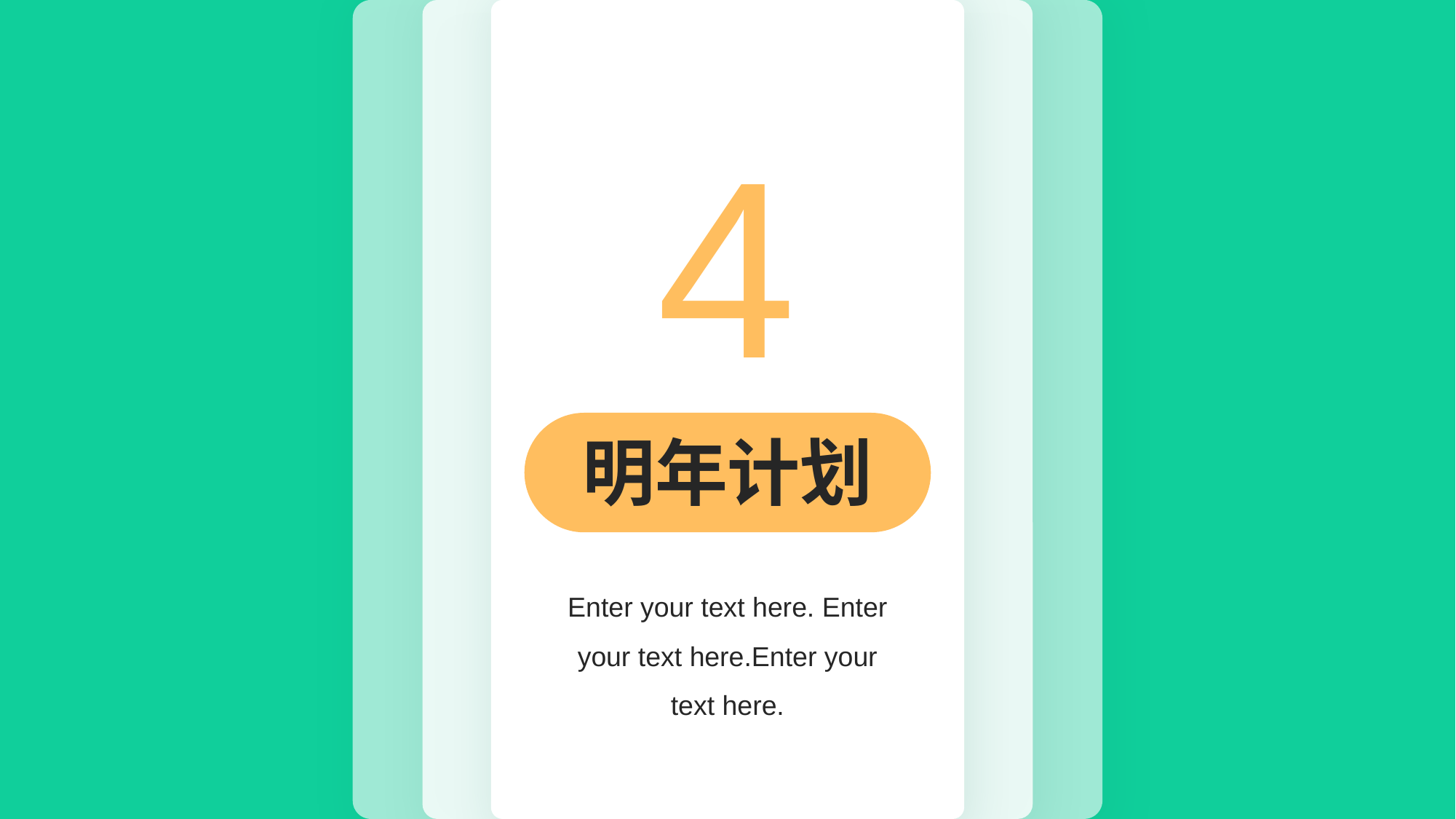

4
明年计划
Enter your text here. Enter your text here.Enter your text here.